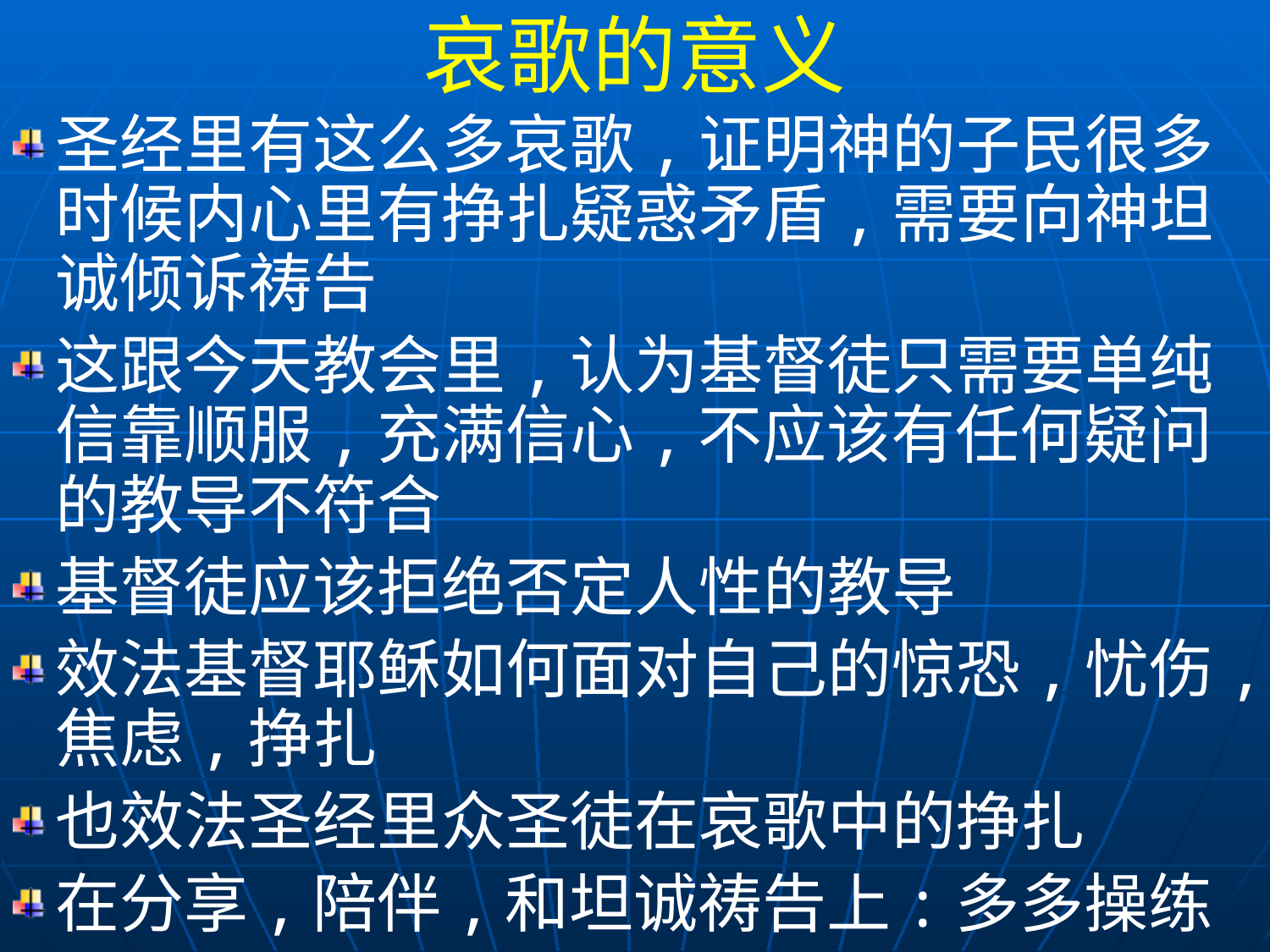

哀歌的意义
圣经里有这么多哀歌,证明神的子民很多时候内心里有挣扎疑惑矛盾,需要向神坦诚倾诉祷告
这跟今天教会里,认为基督徒只需要单纯信靠顺服,充满信心,不应该有任何疑问的教导不符合
基督徒应该拒绝否定人性的教导
效法基督耶稣如何面对自己的惊恐,忧伤,焦虑,挣扎
也效法圣经里众圣徒在哀歌中的挣扎
在分享,陪伴,和坦诚祷告上:多多操练